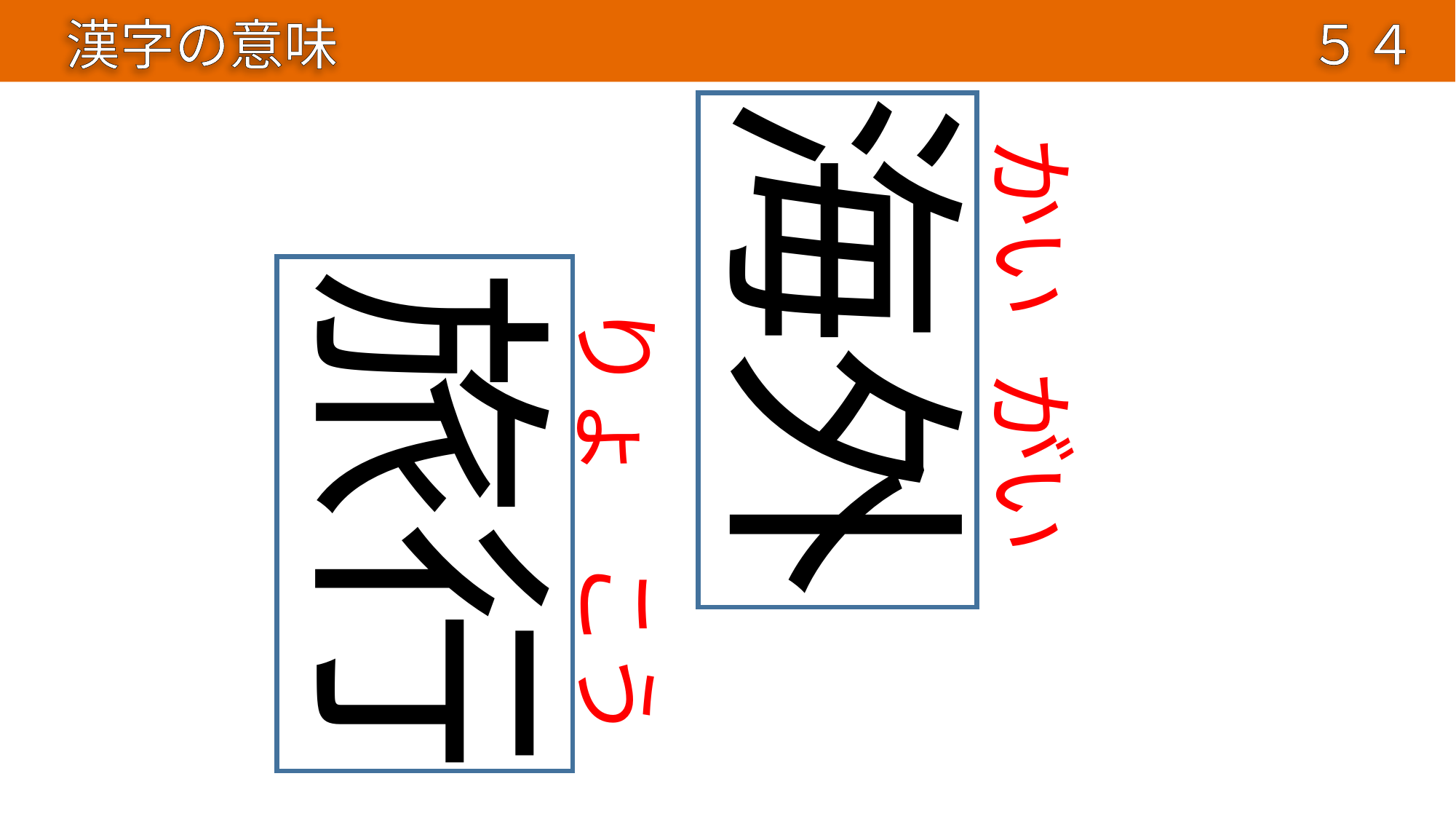

漢字の意味
５４
海外

かい
旅行

りょ
がい
こう